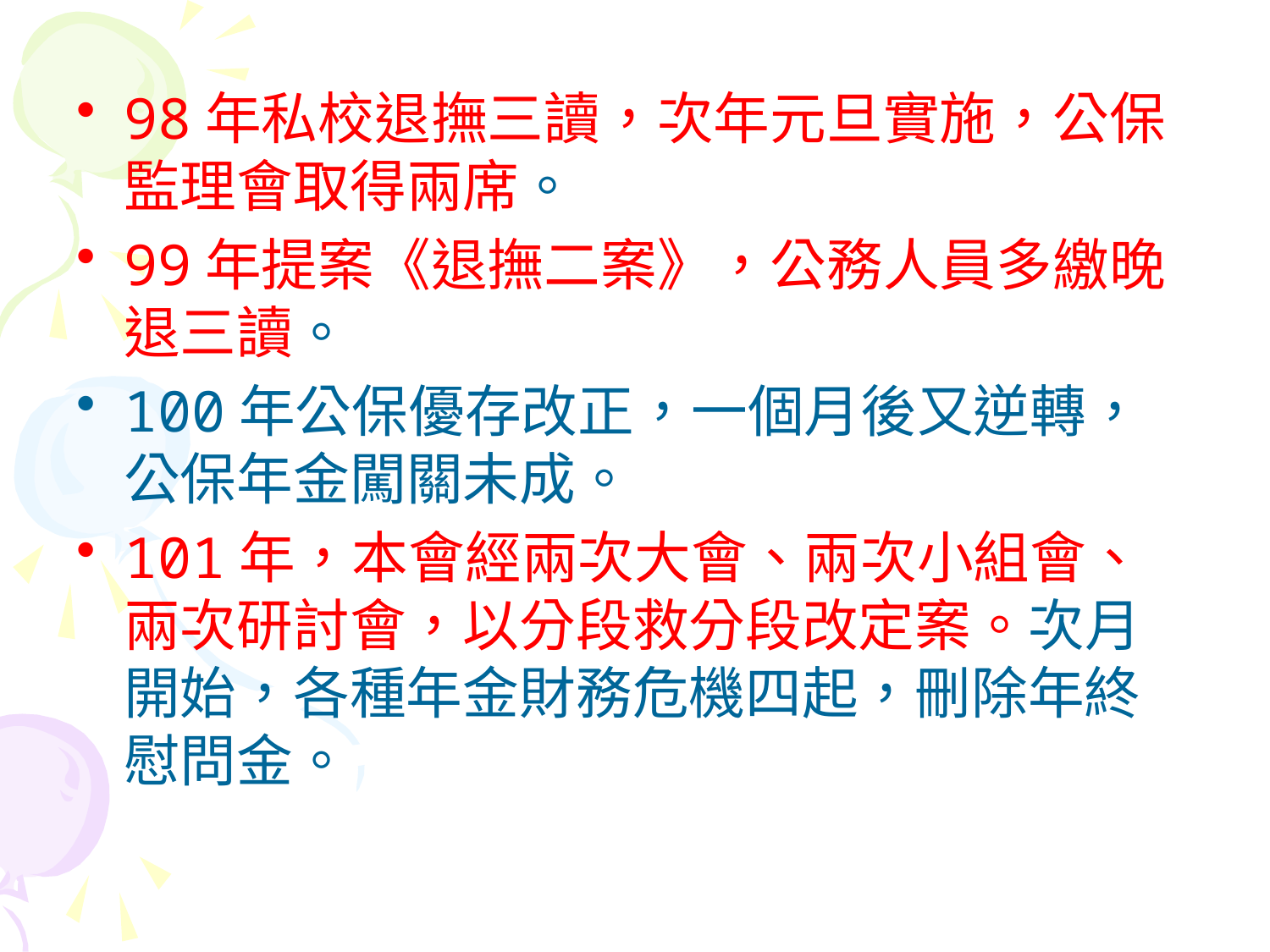

98年私校退撫三讀，次年元旦實施，公保監理會取得兩席。
99年提案《退撫二案》，公務人員多繳晚退三讀。
100年公保優存改正，一個月後又逆轉，公保年金闖關未成。
101年，本會經兩次大會、兩次小組會、兩次研討會，以分段救分段改定案。次月開始，各種年金財務危機四起，刪除年終慰問金。